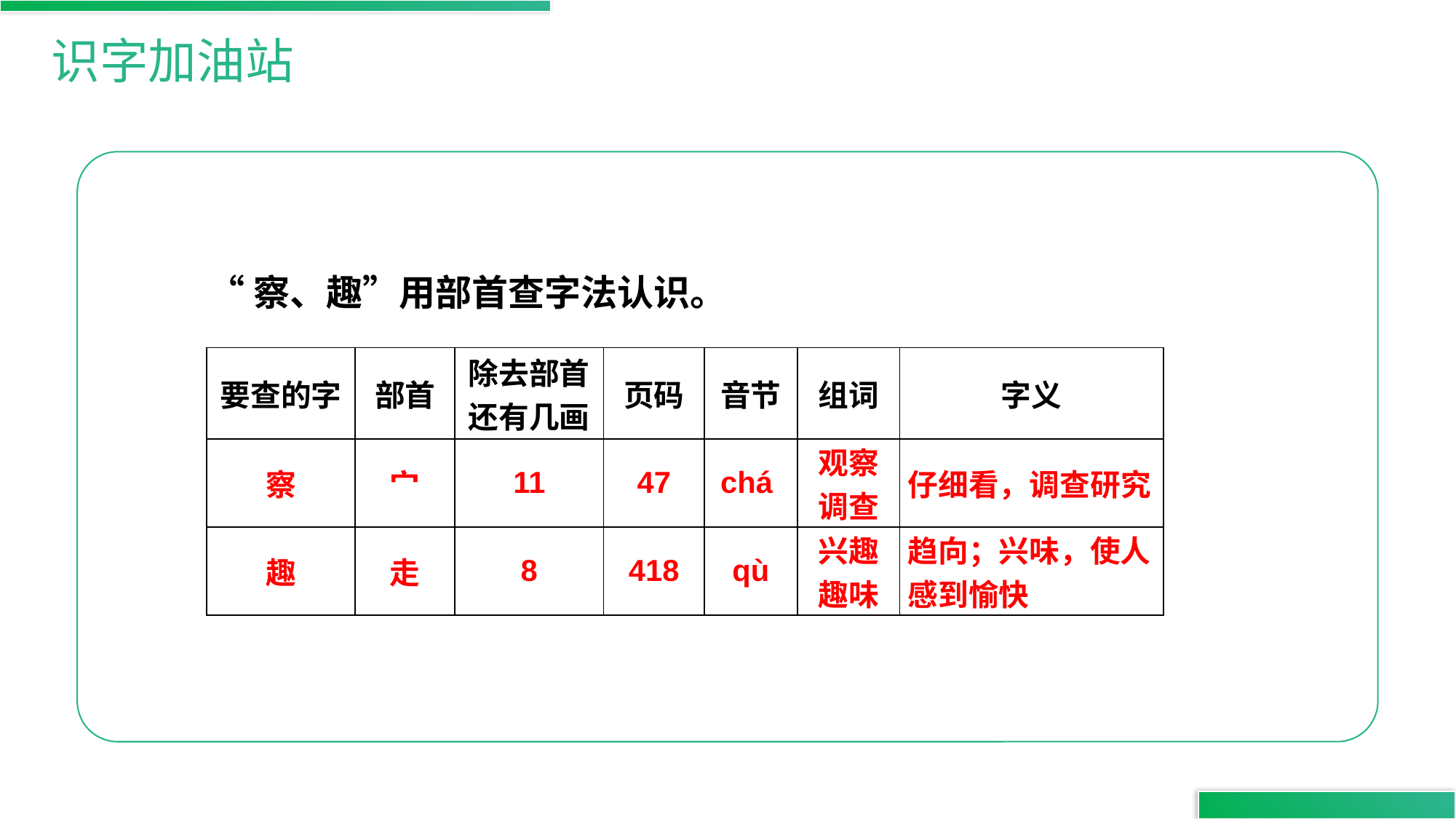

识字加油站
“察、趣”用部首查字法认识。
| 要查的字 | 部首 | 除去部首还有几画 | 页码 | 音节 | 组词 | 字义 |
| --- | --- | --- | --- | --- | --- | --- |
| 察 | 宀 | 11 | 47 | chá | 观察 调查 | 仔细看，调查研究 |
| 趣 | 走 | 8 | 418 | qù | 兴趣 趣味 | 趋向；兴味，使人感到愉快 |